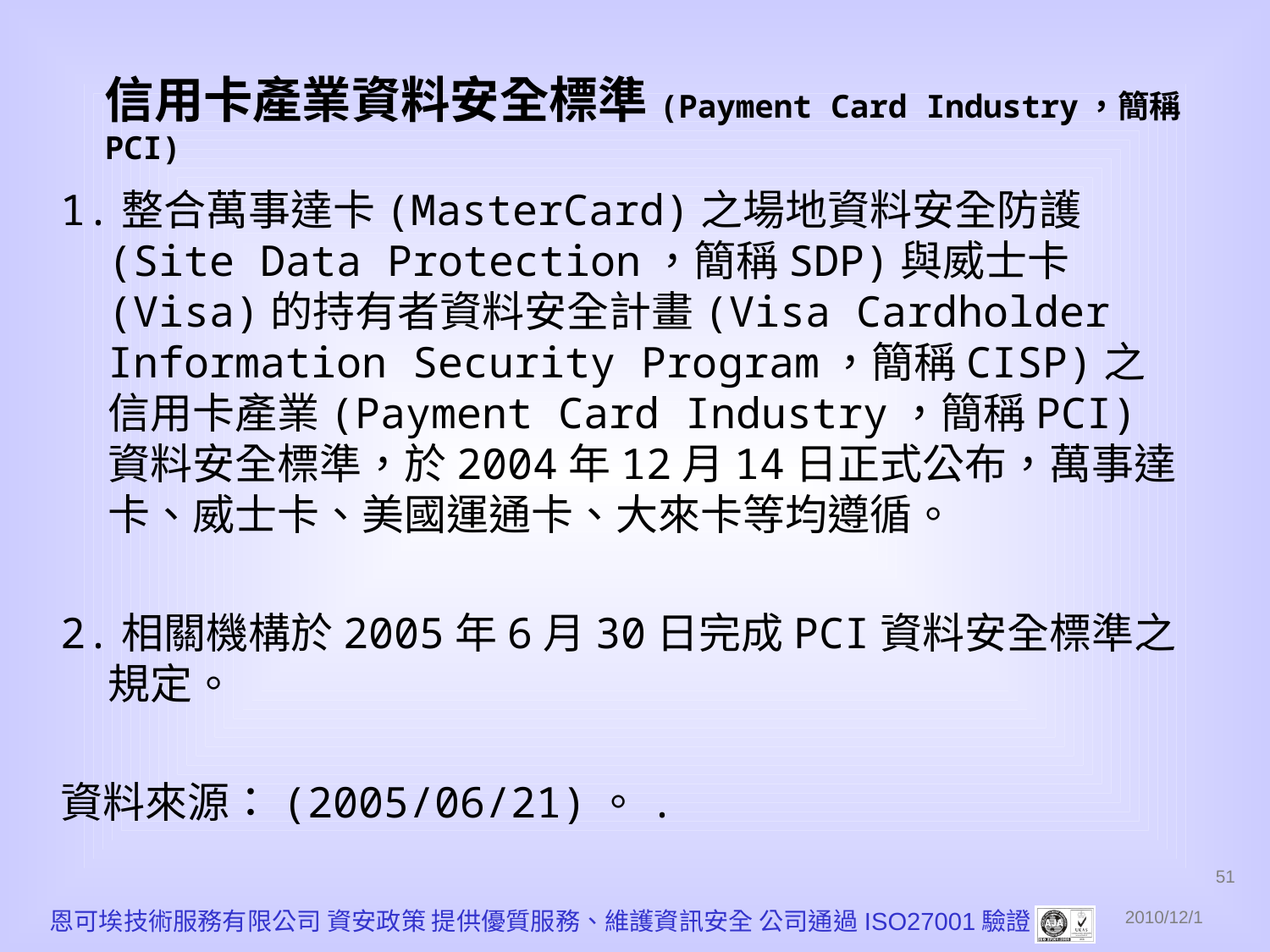

# 信用卡產業資料安全標準(Payment Card Industry，簡稱PCI)
1.整合萬事達卡(MasterCard)之場地資料安全防護(Site Data Protection，簡稱SDP)與威士卡(Visa)的持有者資料安全計畫(Visa Cardholder Information Security Program，簡稱CISP)之信用卡產業(Payment Card Industry，簡稱PCI)資料安全標準，於2004年12月14日正式公布，萬事達卡、威士卡、美國運通卡、大來卡等均遵循。

2.相關機構於2005年6月30日完成PCI資料安全標準之規定。

資料來源：(2005/06/21)。.
51
恩可埃技術服務有限公司 資安政策 提供優質服務、維護資訊安全 公司通過ISO27001驗證
2010/12/1